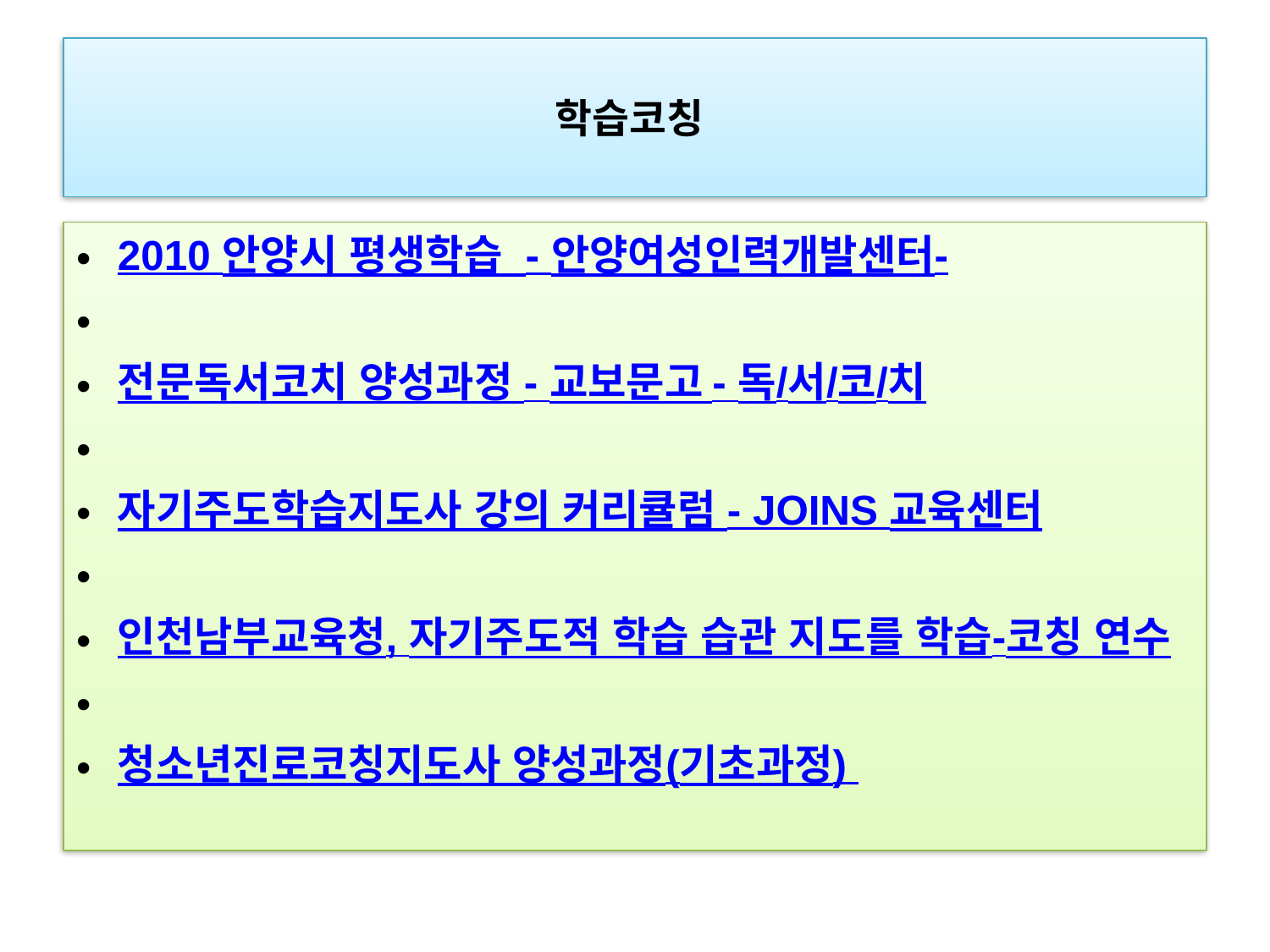

# 학습코칭
2010 안양시 평생학습  - 안양여성인력개발센터-

전문독서코치 양성과정 - 교보문고 - 독/서/코/치

자기주도학습지도사 강의 커리큘럼 - JOINS 교육센터

인천남부교육청, 자기주도적 학습 습관 지도를 학습-코칭 연수

청소년진로코칭지도사 양성과정(기초과정)